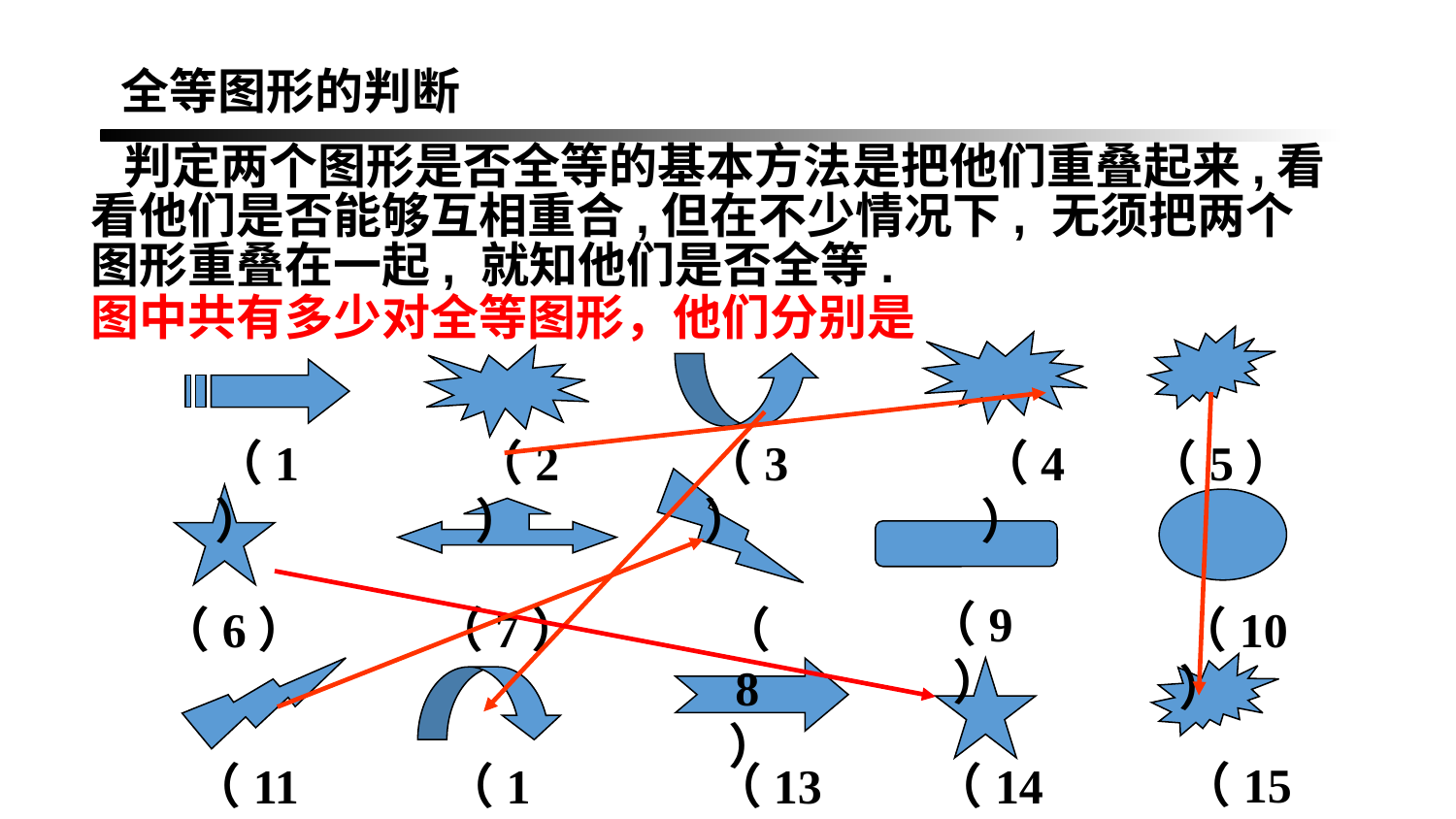

全等图形的判断
  判定两个图形是否全等的基本方法是把他们重叠起来,看看他们是否能够互相重合,但在不少情况下, 无须把两个图形重叠在一起, 就知他们是否全等.
图中共有多少对全等图形，他们分别是

（1）
（2）
（3）
（4）
（5）

（9）
（6）
（7）
（8）
（10）

（15）
（11）
（12）
（13）
（14）